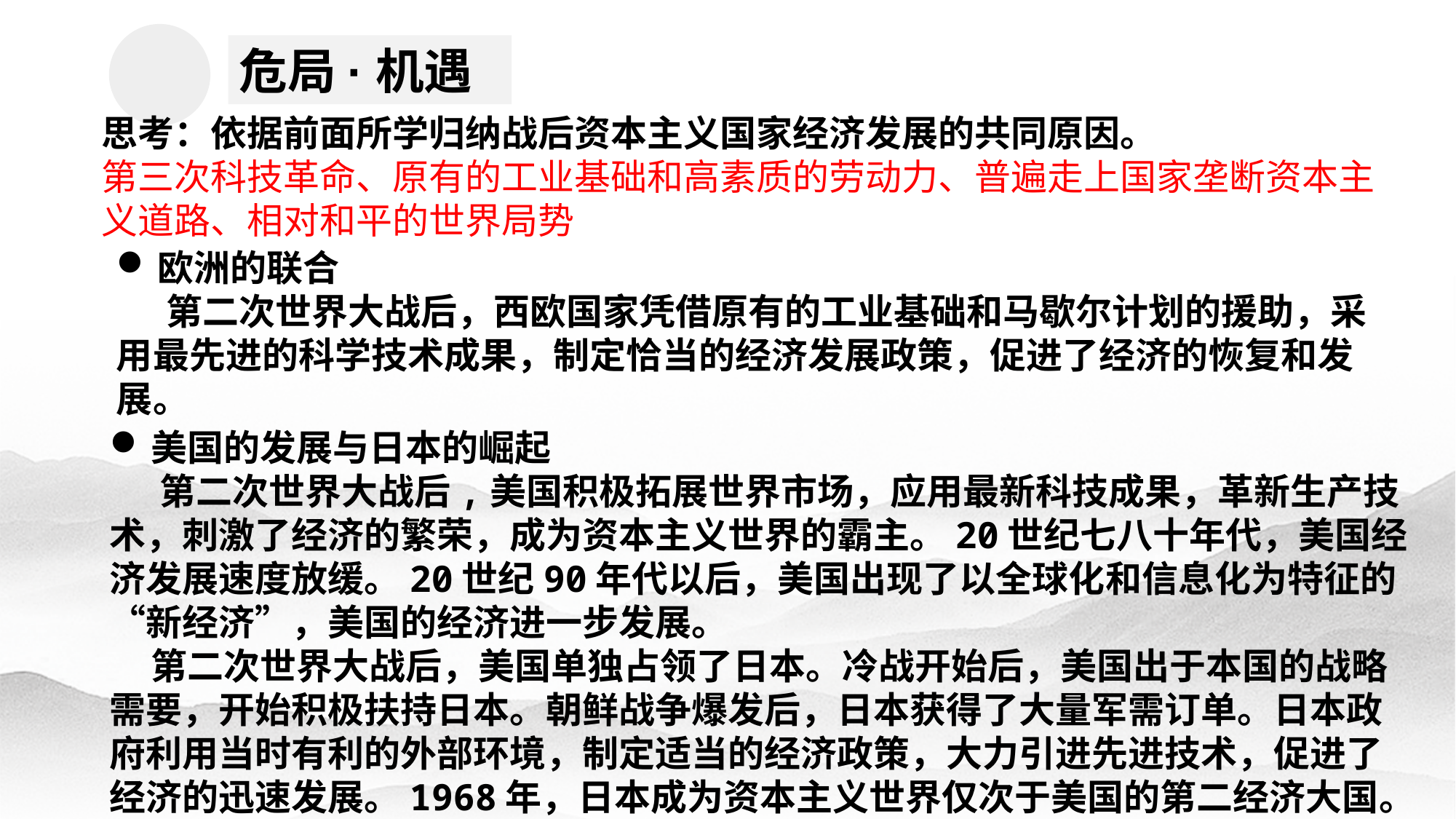

危局·机遇
思考：依据前面所学归纳战后资本主义国家经济发展的共同原因。
第三次科技革命、原有的工业基础和高素质的劳动力、普遍走上国家垄断资本主义道路、相对和平的世界局势

欧洲的联合
     第二次世界大战后，西欧国家凭借原有的工业基础和马歇尔计划的援助，采用最先进的科学技术成果，制定恰当的经济发展政策，促进了经济的恢复和发展。
美国的发展与日本的崛起
     第二次世界大战后,美国积极拓展世界市场，应用最新科技成果，革新生产技术，刺激了经济的繁荣，成为资本主义世界的霸主。20世纪七八十年代，美国经济发展速度放缓。20世纪90年代以后，美国出现了以全球化和信息化为特征的“新经济”，美国的经济进一步发展。
    第二次世界大战后，美国单独占领了日本。冷战开始后，美国出于本国的战略需要，开始积极扶持日本。朝鲜战争爆发后，日本获得了大量军需订单。日本政府利用当时有利的外部环境，制定适当的经济政策，大力引进先进技术，促进了经济的迅速发展。1968年，日本成为资本主义世界仅次于美国的第二经济大国。